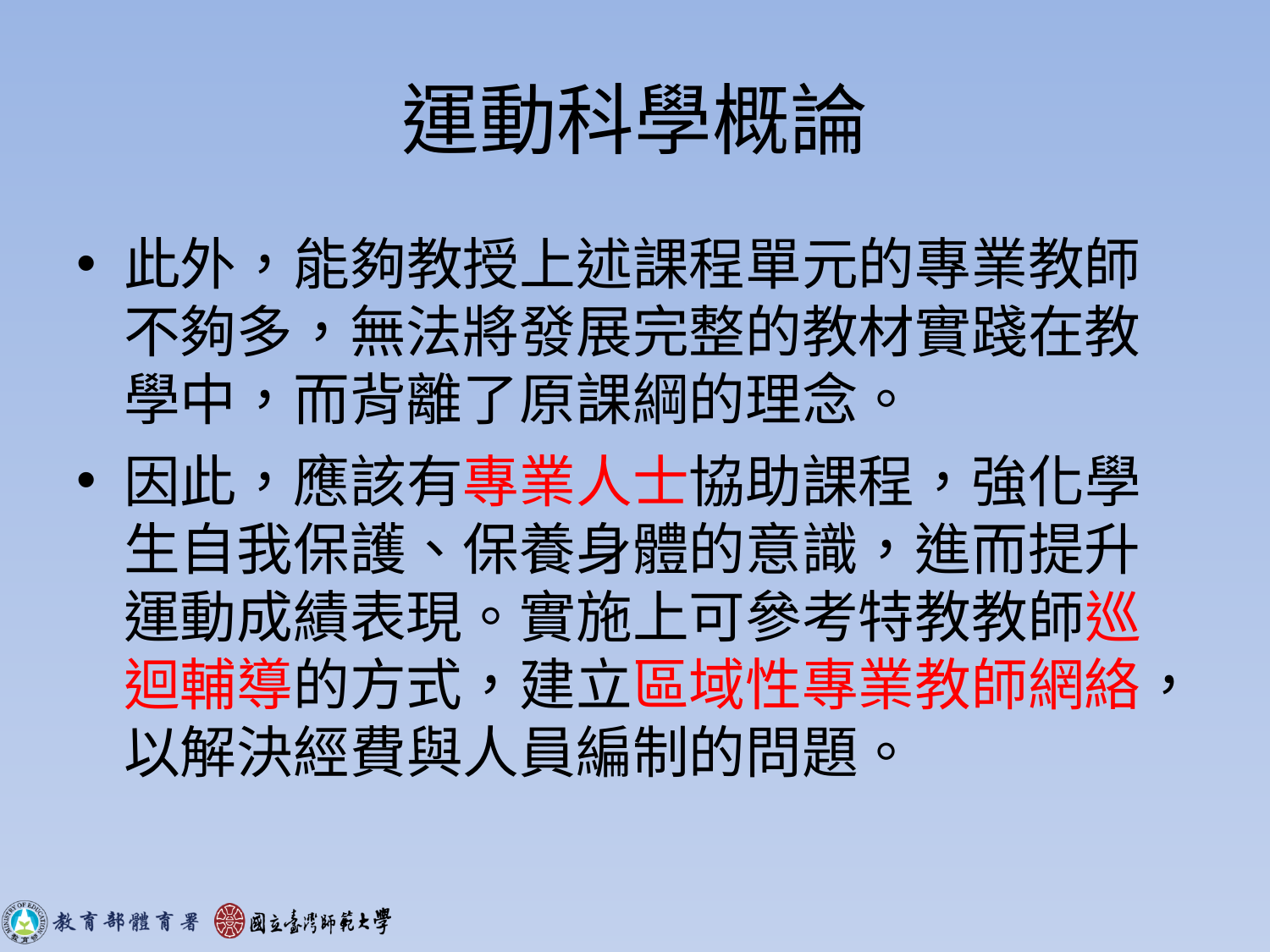

# 運動科學概論
此外，能夠教授上述課程單元的專業教師不夠多，無法將發展完整的教材實踐在教學中，而背離了原課綱的理念。
因此，應該有專業人士協助課程，強化學生自我保護、保養身體的意識，進而提升運動成績表現。實施上可參考特教教師巡迴輔導的方式，建立區域性專業教師網絡，以解決經費與人員編制的問題。